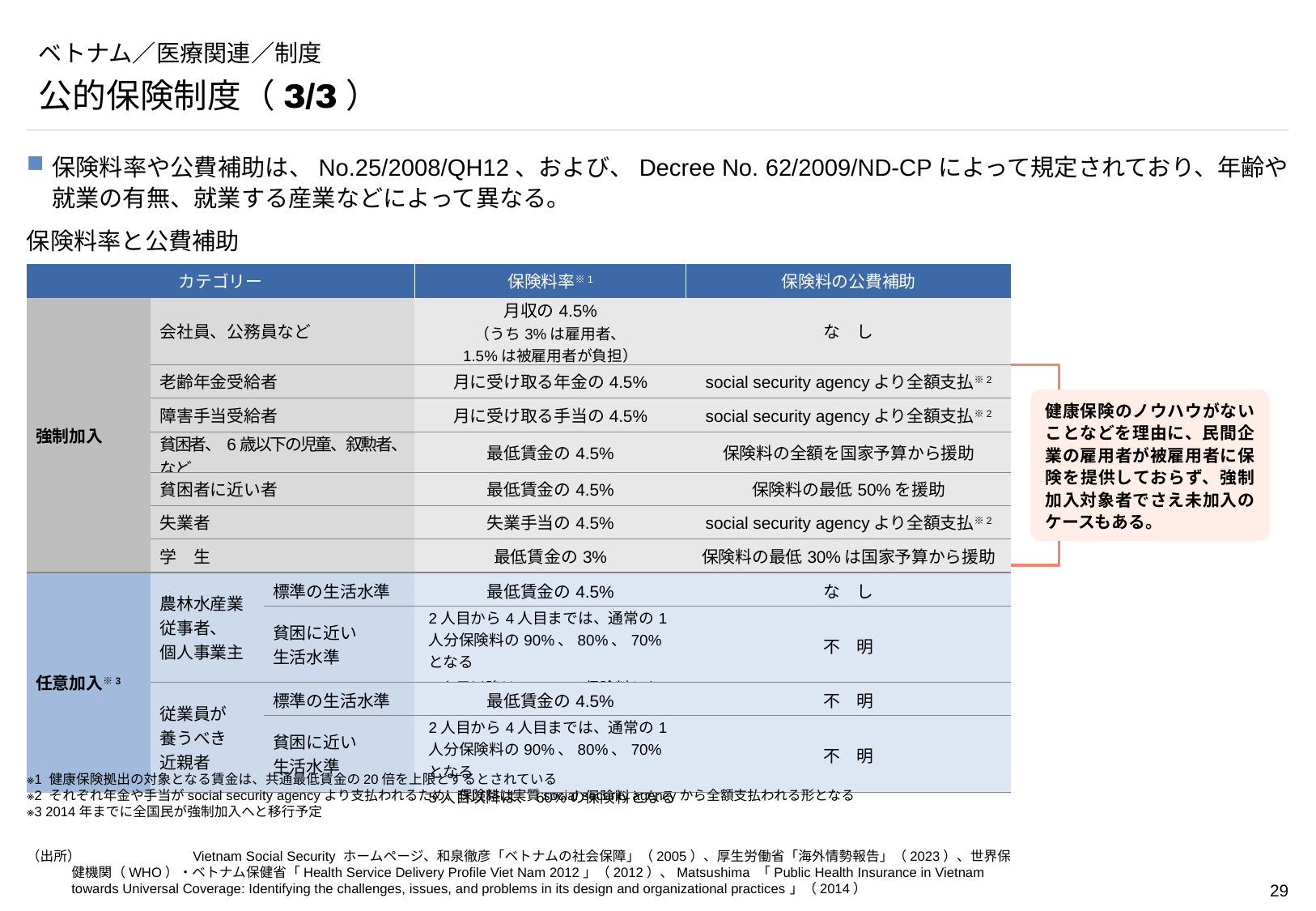

# ベトナム／医療関連／制度
公的保険制度（3/3）
保険料率や公費補助は、No.25/2008/QH12、および、Decree No. 62/2009/ND-CPによって規定されており、年齢や就業の有無、就業する産業などによって異なる。
保険料率と公費補助
| カテゴリー |  |  | 保険料率※1 | 保険料の公費補助 |
| --- | --- | --- | --- | --- |
| 強制加入 | 会社員、公務員など |  | 月収の4.5% （うち3%は雇用者、 1.5%は被雇用者が負担） | な　し |
|  | 老齢年金受給者 |  | 月に受け取る年金の4.5% | social security agencyより全額支払※2 |
|  | 障害手当受給者 |  | 月に受け取る手当の4.5% | social security agencyより全額支払※2 |
|  | 貧困者、6歳以下の児童、叙勲者、など |  | 最低賃金の4.5% | 保険料の全額を国家予算から援助 |
|  | 貧困者に近い者 |  | 最低賃金の4.5% | 保険料の最低50%を援助 |
|  | 失業者 |  | 失業手当の4.5% | social security agencyより全額支払※2 |
|  | 学　生 |  | 最低賃金の3% | 保険料の最低30%は国家予算から援助 |
| 任意加入※3 | 農林水産業従事者、 個人事業主 | 標準の生活水準 | 最低賃金の4.5% | な　し |
|  |  | 貧困に近い 生活水準 | 2人目から4人目までは、通常の1人分保険料の90%、80%、70% となる 5人目以降は、60%の保険料となる | 不　明 |
|  | 従業員が 養うべき 近親者 | 標準の生活水準 | 最低賃金の4.5% | 不　明 |
|  |  | 貧困に近い 生活水準 | 2人目から4人目までは、通常の1人分保険料の90%、80%、70% となる 5人目以降は、60%の保険料となる | 不　明 |

健康保険のノウハウがないことなどを理由に、民間企業の雇用者が被雇用者に保険を提供しておらず、強制加入対象者でさえ未加入のケースもある。
※1 健康保険拠出の対象となる賃金は、共通最低賃金の20倍を上限とするとされている
※2 それぞれ年金や手当がsocial security agencyより支払われるため、保険料は実質social security agencyから全額支払われる形となる
※3 2014年までに全国民が強制加入へと移行予定
（出所） 	Vietnam Social Security ホームページ、和泉徹彦「ベトナムの社会保障」（2005）、厚生労働省「海外情勢報告」（2023）、世界保健機関（WHO）・ベトナム保健省「Health Service Delivery Profile Viet Nam 2012」（2012）、Matsushima 「Public Health Insurance in Vietnam towards Universal Coverage: Identifying the challenges, issues, and problems in its design and organizational practices」（2014）